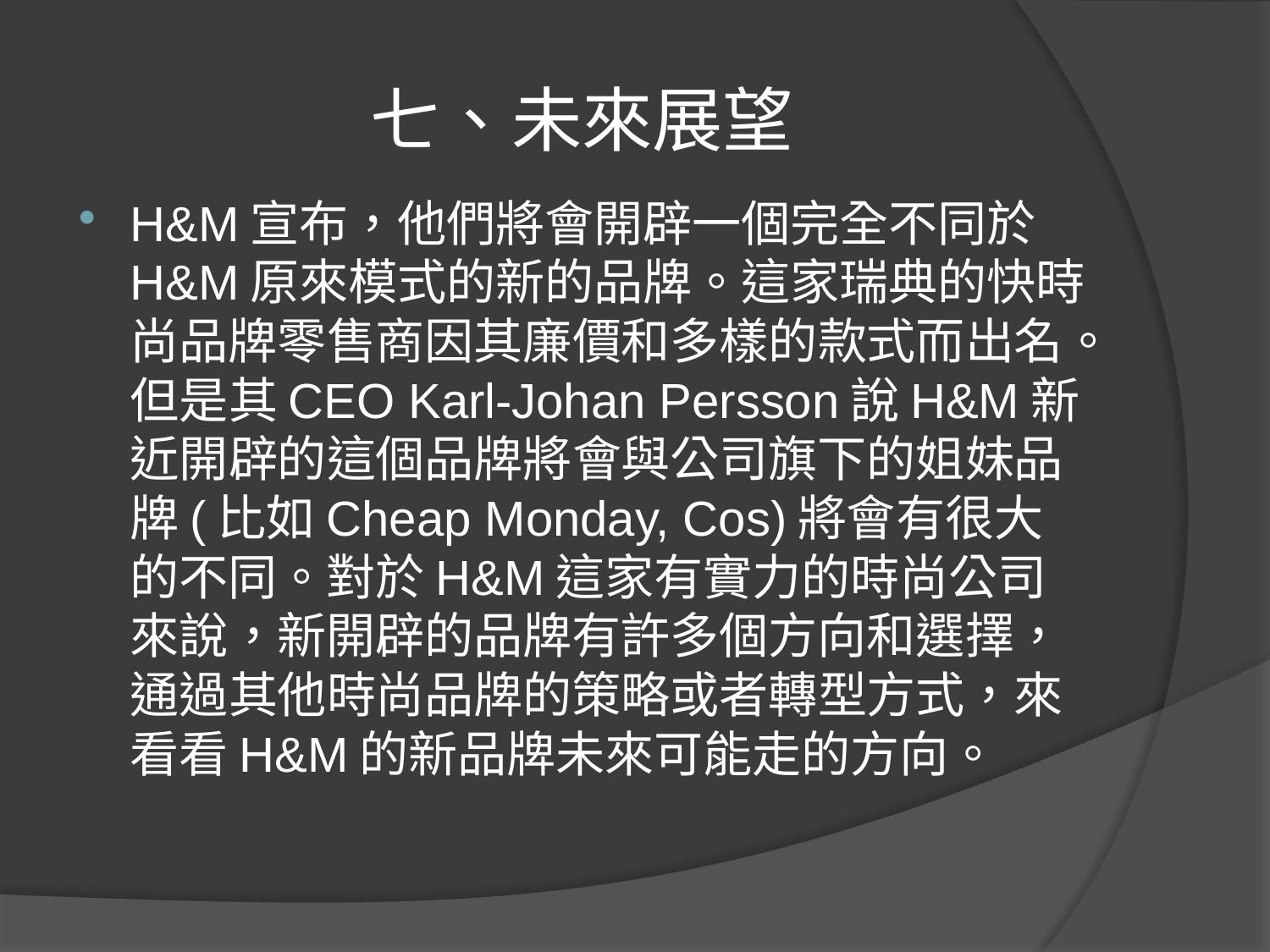

# 七、未來展望
H&M宣布，他們將會開辟一個完全不同於H&M原來模式的新的品牌。這家瑞典的快時尚品牌零售商因其廉價和多樣的款式而出名。但是其CEO Karl-Johan Persson說H&M新近開辟的這個品牌將會與公司旗下的姐妹品牌(比如Cheap Monday, Cos)將會有很大的不同。對於H&M這家有實力的時尚公司來說，新開辟的品牌有許多個方向和選擇，通過其他時尚品牌的策略或者轉型方式，來看看H&M的新品牌未來可能走的方向。